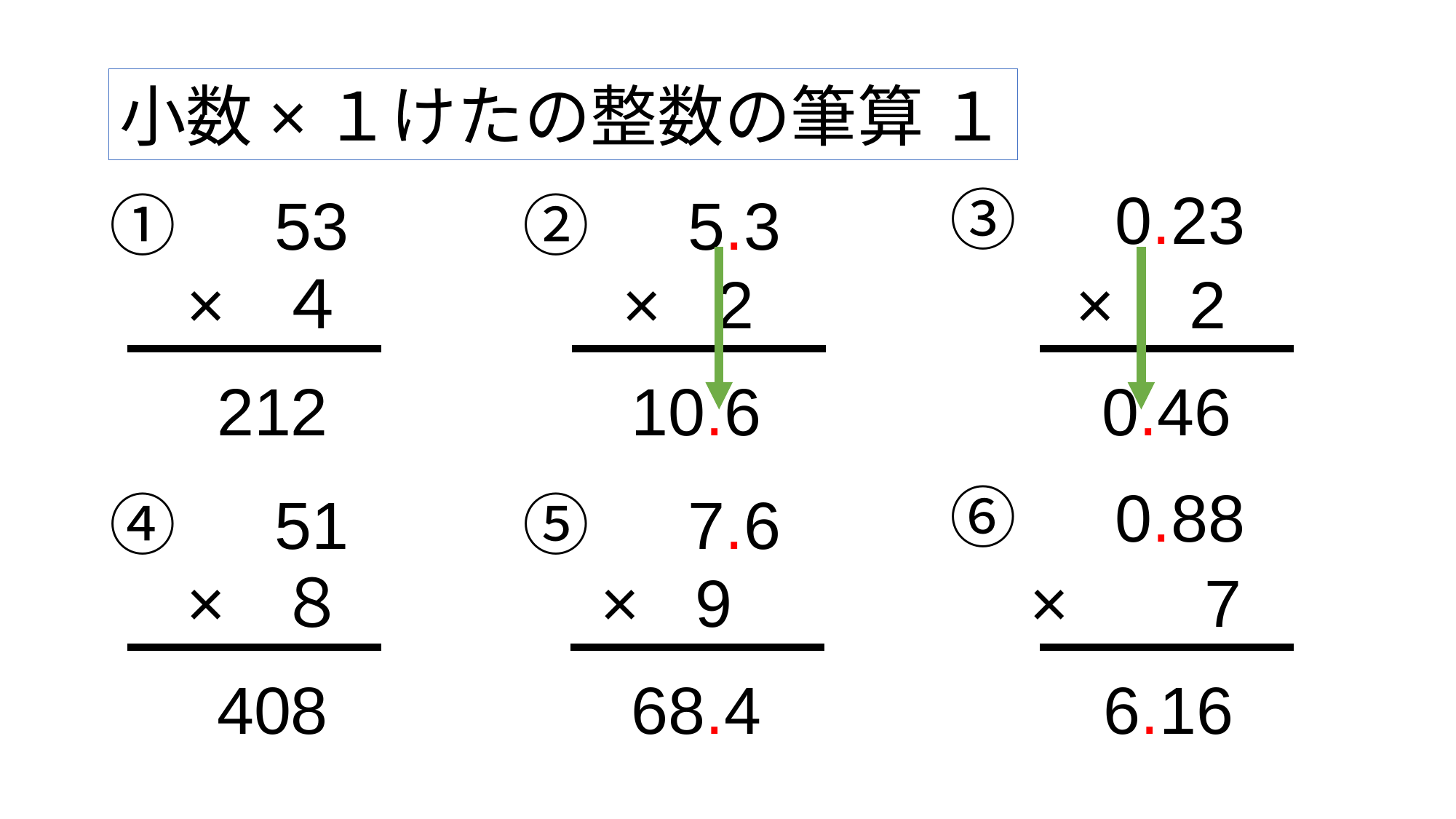

小数×１けたの整数の筆算 １
③　0.23
①　53
②　5.3
×  ４
×   2
×    2
212
10.6
0.46
⑥　0.88
④　51
⑤　7.6
×  ８
×   9
×  　7
408
68.4
6.16